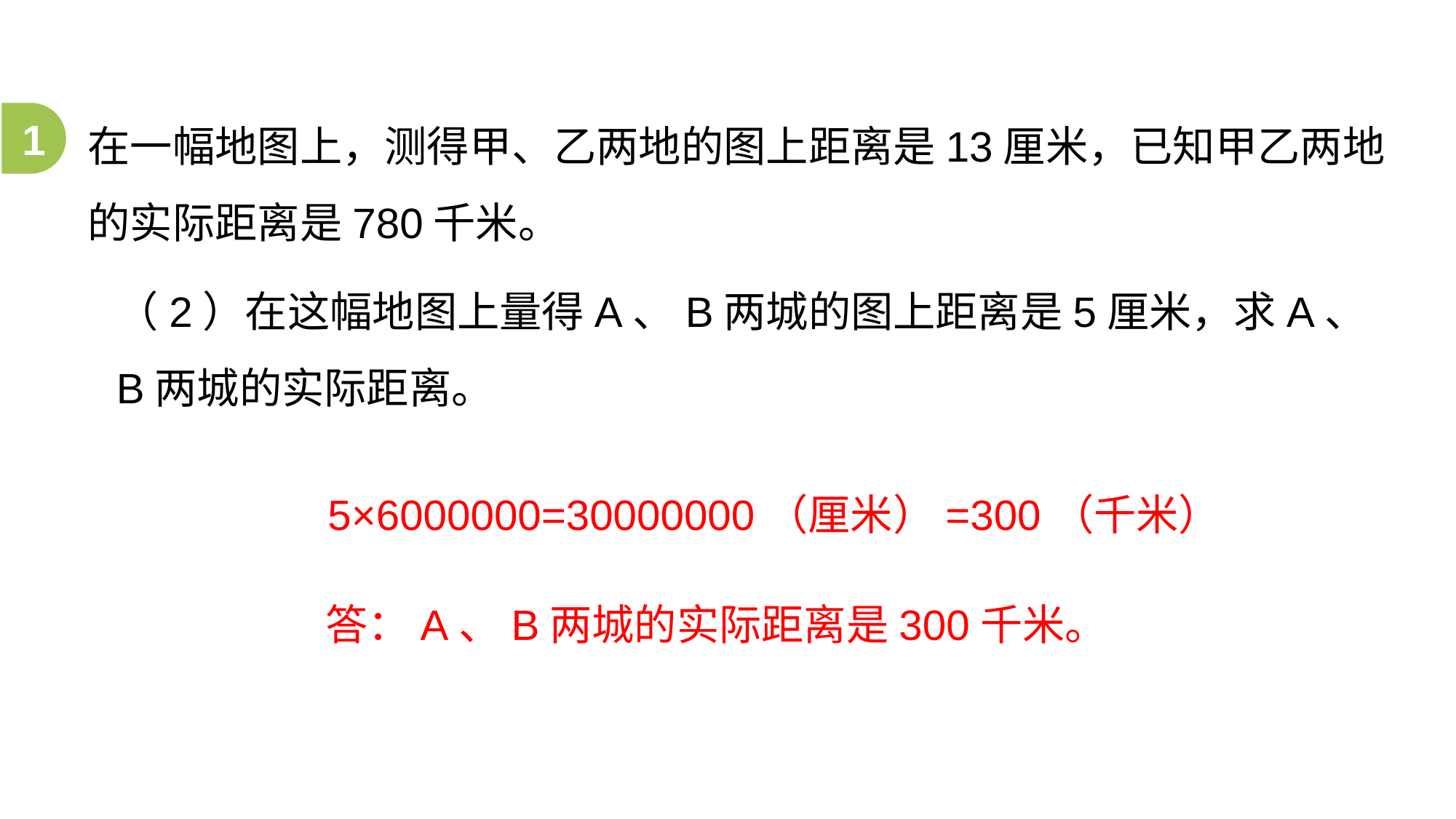

在一幅地图上，测得甲、乙两地的图上距离是13厘米，已知甲乙两地的实际距离是780千米。
1
（2）在这幅地图上量得A、B两城的图上距离是5厘米，求A、B两城的实际距离。
5×6000000=30000000（厘米）=300（千米）
答：A、B两城的实际距离是300千米。